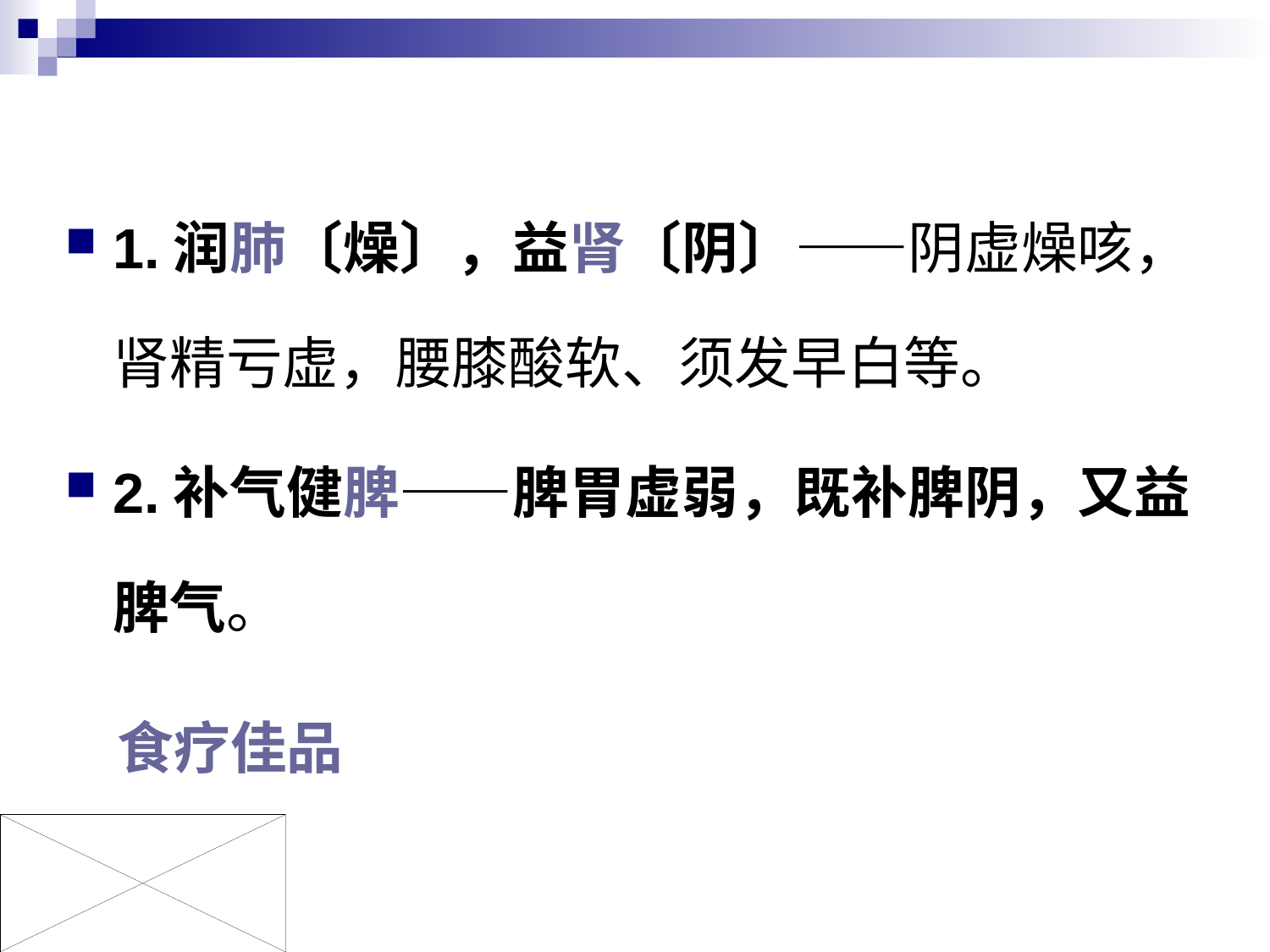

# 1.润肺〔燥〕，益肾〔阴〕——阴虚燥咳，肾精亏虚，腰膝酸软、须发早白等。
2.补气健脾——脾胃虚弱，既补脾阴，又益脾气。
食疗佳品